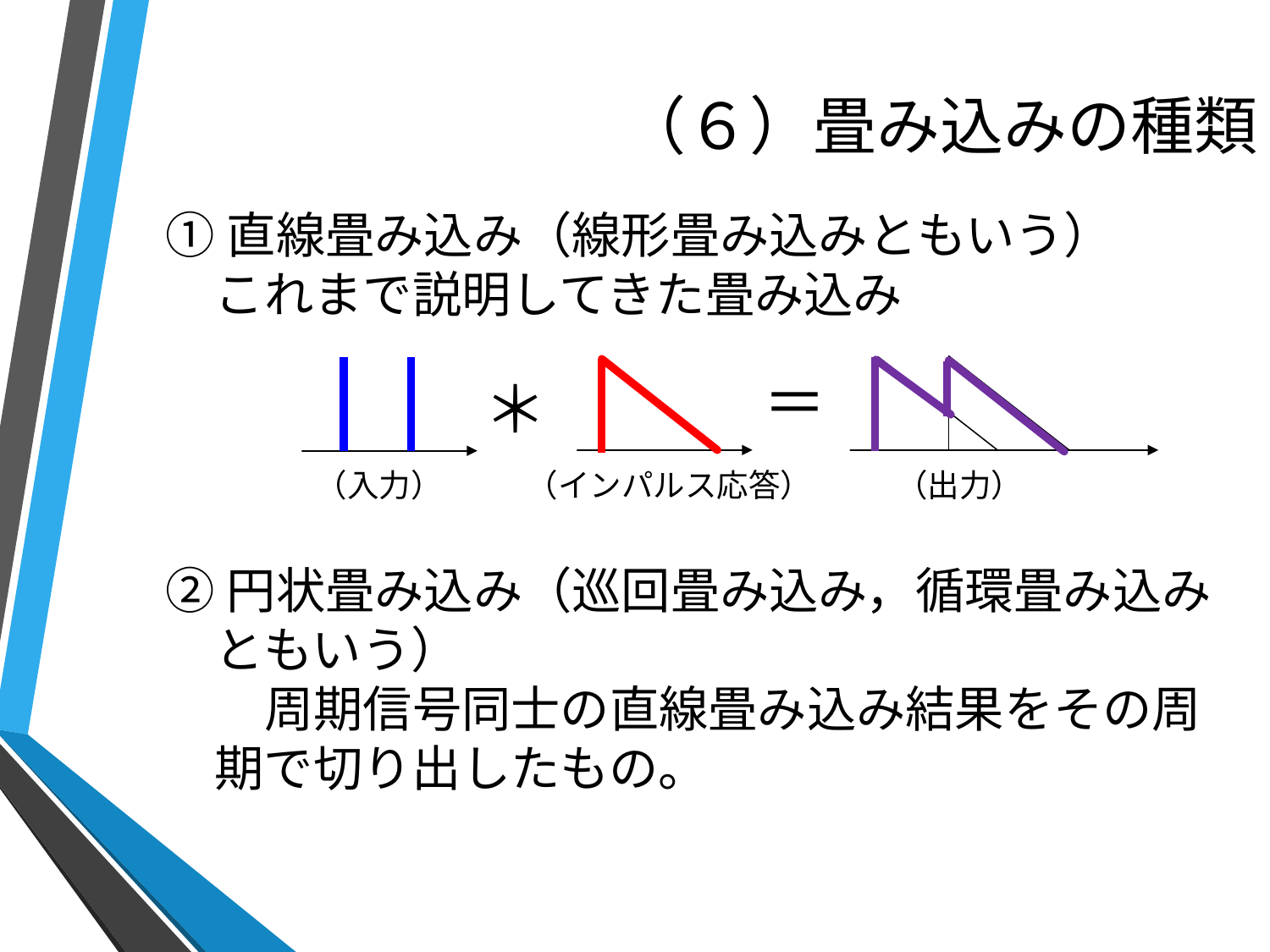

# （６）畳み込みの種類
①直線畳み込み（線形畳み込みともいう）
　これまで説明してきた畳み込み

②円状畳み込み（巡回畳み込み，循環畳み込みともいう）
　　周期信号同士の直線畳み込み結果をその周期で切り出したもの。
＝
＊
（入力）
（出力）
（インパルス応答）